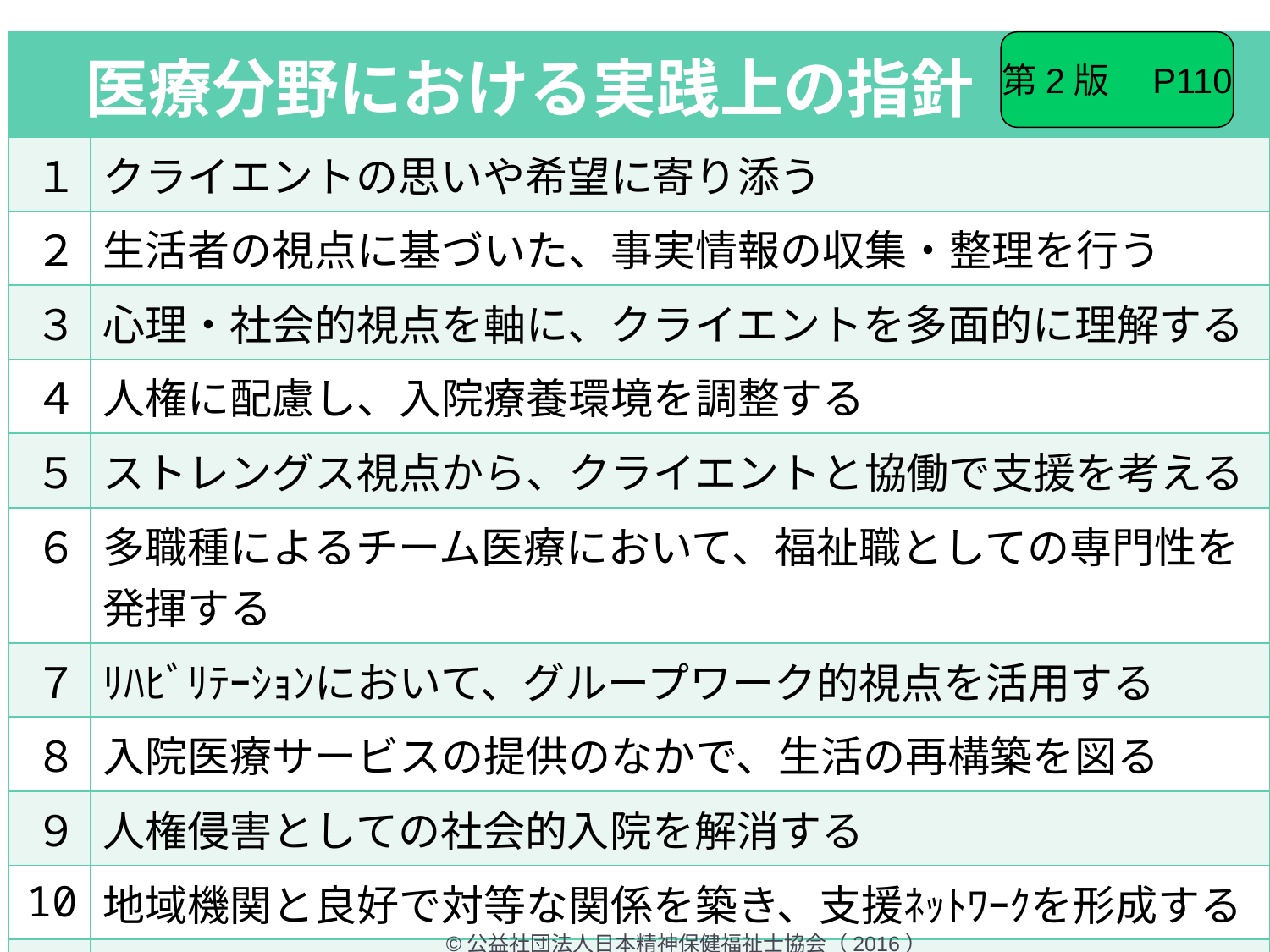

第2版　P110
| 医療分野における実践上の指針 |  |
| --- | --- |
| １ | クライエントの思いや希望に寄り添う |
| ２ | 生活者の視点に基づいた、事実情報の収集・整理を行う |
| ３ | 心理・社会的視点を軸に、クライエントを多面的に理解する |
| ４ | 人権に配慮し、入院療養環境を調整する |
| ５ | ストレングス視点から、クライエントと協働で支援を考える |
| ６ | 多職種によるチーム医療において、福祉職としての専門性を発揮する |
| ７ | ﾘﾊﾋﾞﾘﾃｰｼｮﾝにおいて、グループワーク的視点を活用する |
| ８ | 入院医療サービスの提供のなかで、生活の再構築を図る |
| ９ | 人権侵害としての社会的入院を解消する |
| 10 | 地域機関と良好で対等な関係を築き、支援ﾈｯﾄﾜｰｸを形成する |
| 11 | 積極的・直接的介入において、最大限人権に配慮する |
| 12 | ｸﾗｲｴﾝﾄの利益のために、制度・組織を効果的に活用する |
45
©公益社団法人日本精神保健福祉士協会（2016）